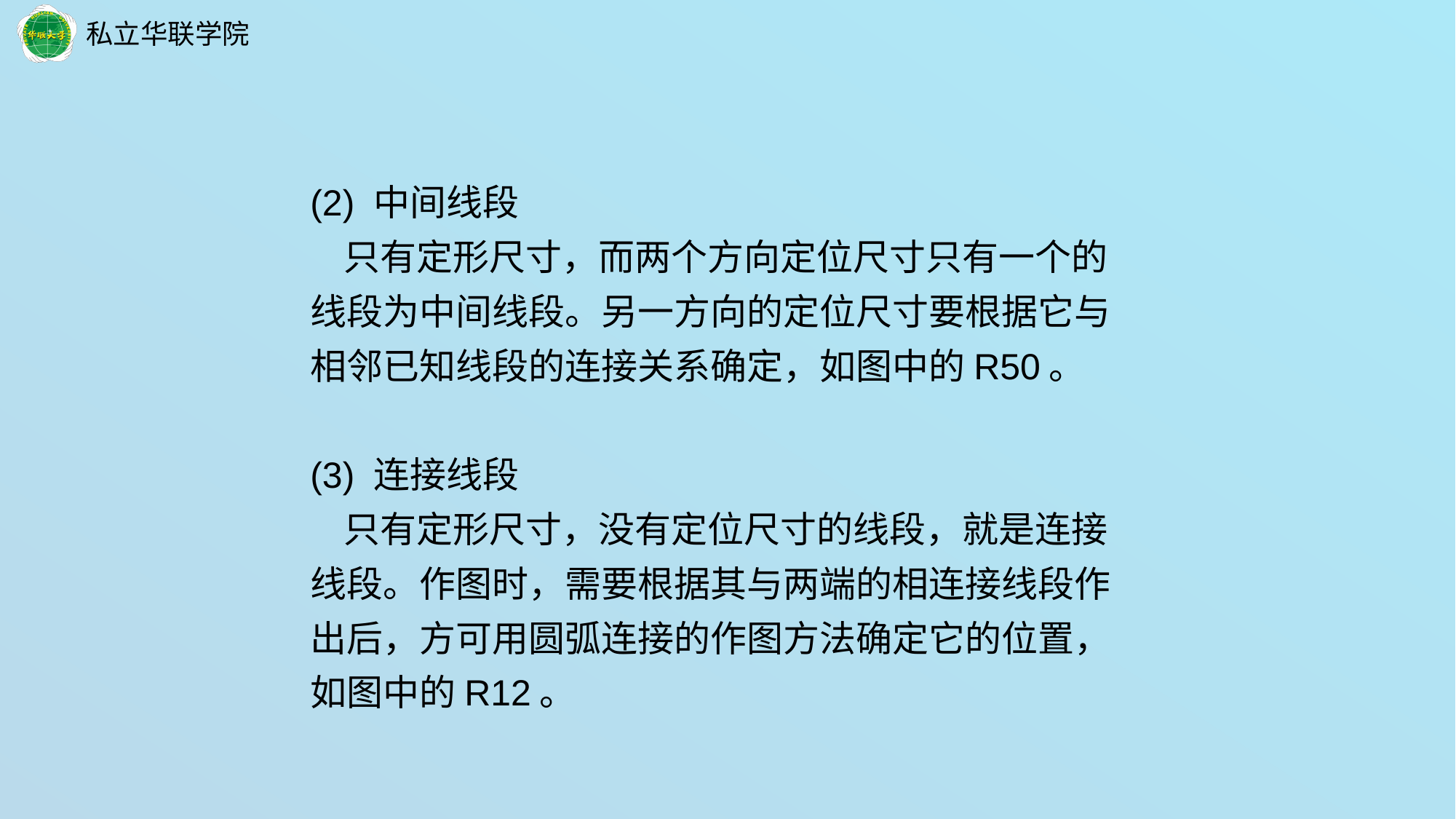

(2) 中间线段
   只有定形尺寸，而两个方向定位尺寸只有一个的
线段为中间线段。另一方向的定位尺寸要根据它与
相邻已知线段的连接关系确定，如图中的R50。

(3) 连接线段
   只有定形尺寸，没有定位尺寸的线段，就是连接
线段。作图时，需要根据其与两端的相连接线段作
出后，方可用圆弧连接的作图方法确定它的位置，
如图中的R12。